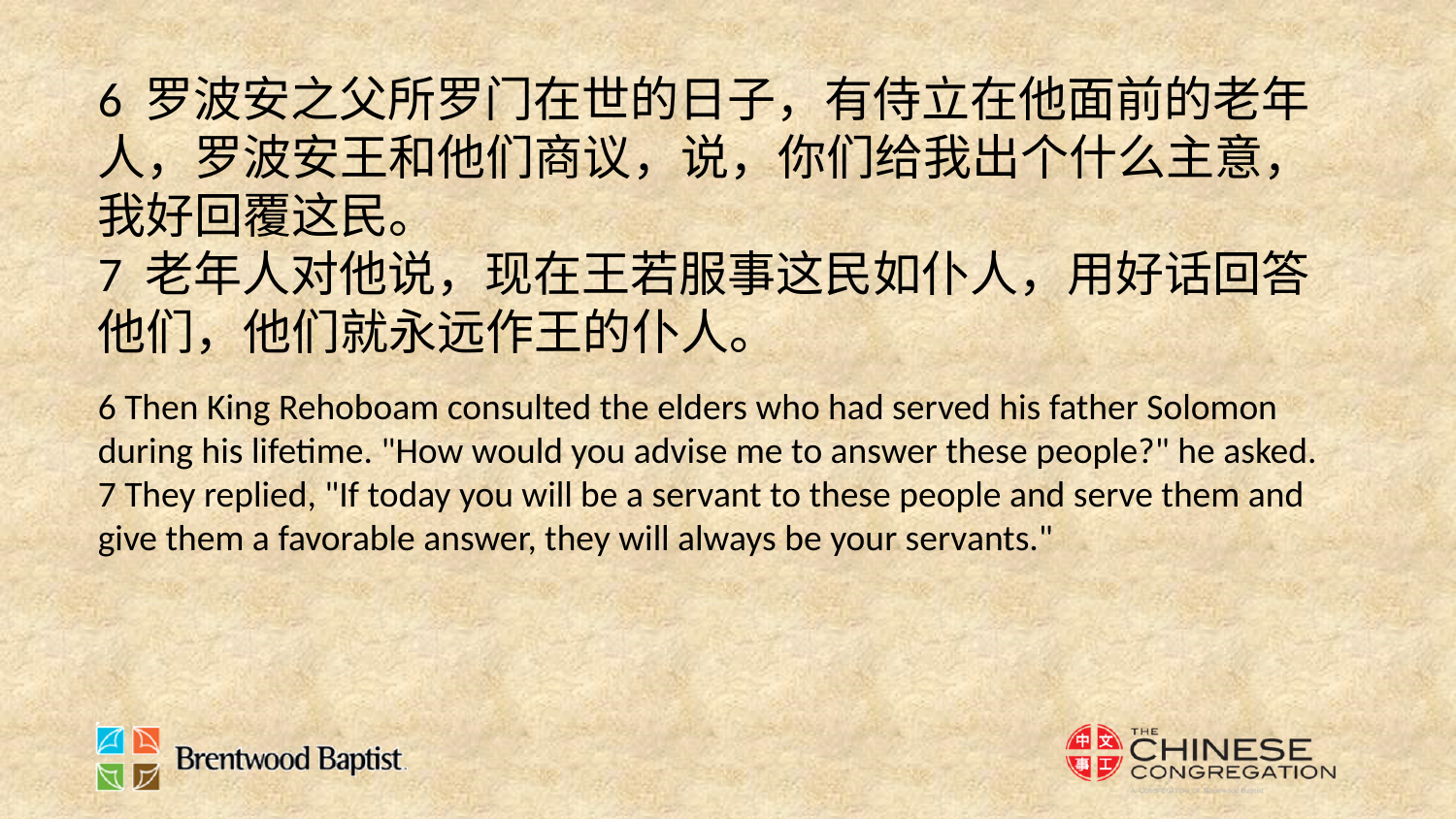

6 罗波安之父所罗门在世的日子，有侍立在他面前的老年人，罗波安王和他们商议，说，你们给我出个什么主意，我好回覆这民。
7 老年人对他说，现在王若服事这民如仆人，用好话回答他们，他们就永远作王的仆人。

6 Then King Rehoboam consulted the elders who had served his father Solomon during his lifetime. "How would you advise me to answer these people?" he asked.
7 They replied, "If today you will be a servant to these people and serve them and give them a favorable answer, they will always be your servants."